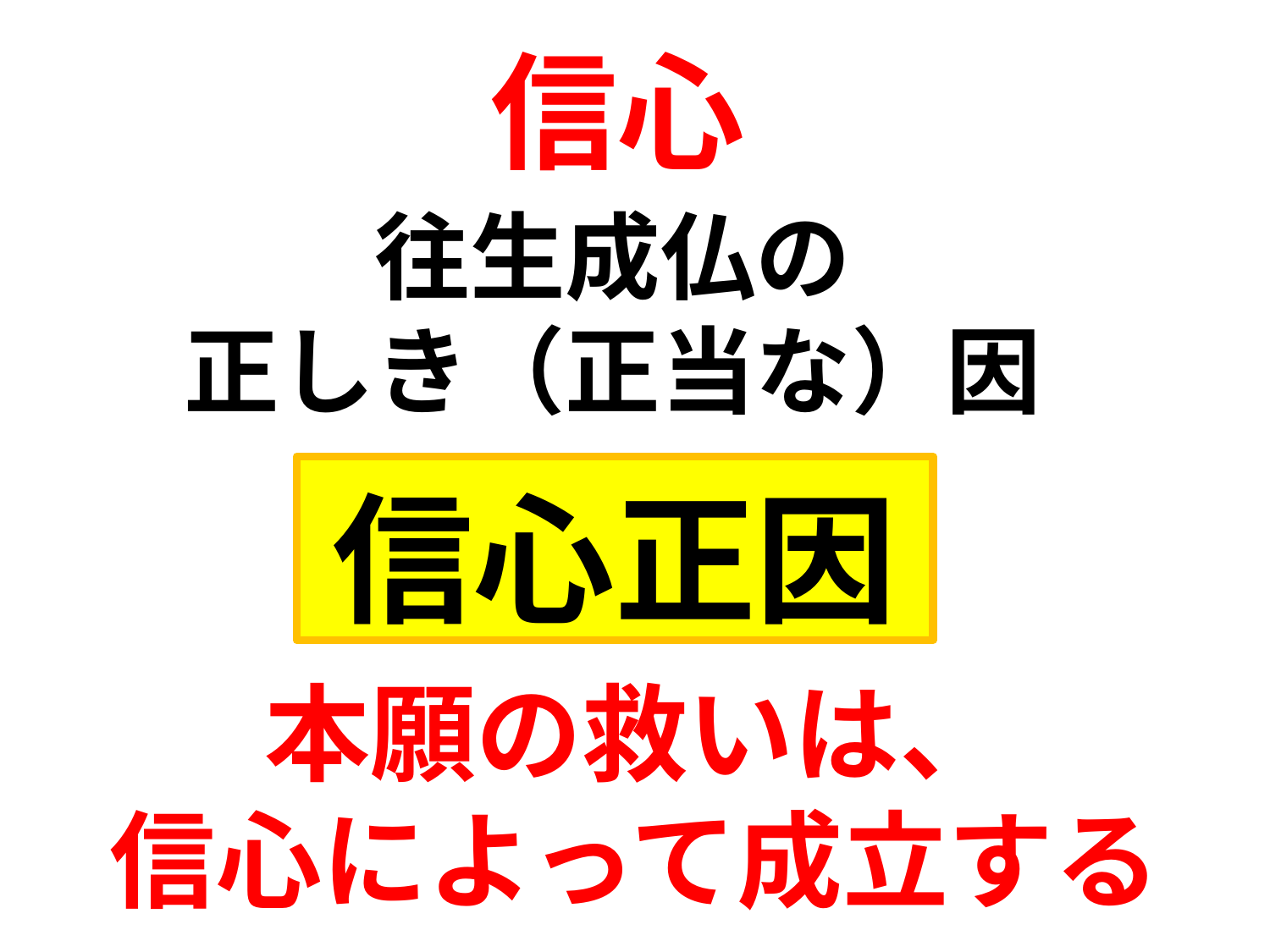

信心
往生成仏の
正しき（正当な）因
信心正因
本願の救いは、
信心によって成立する